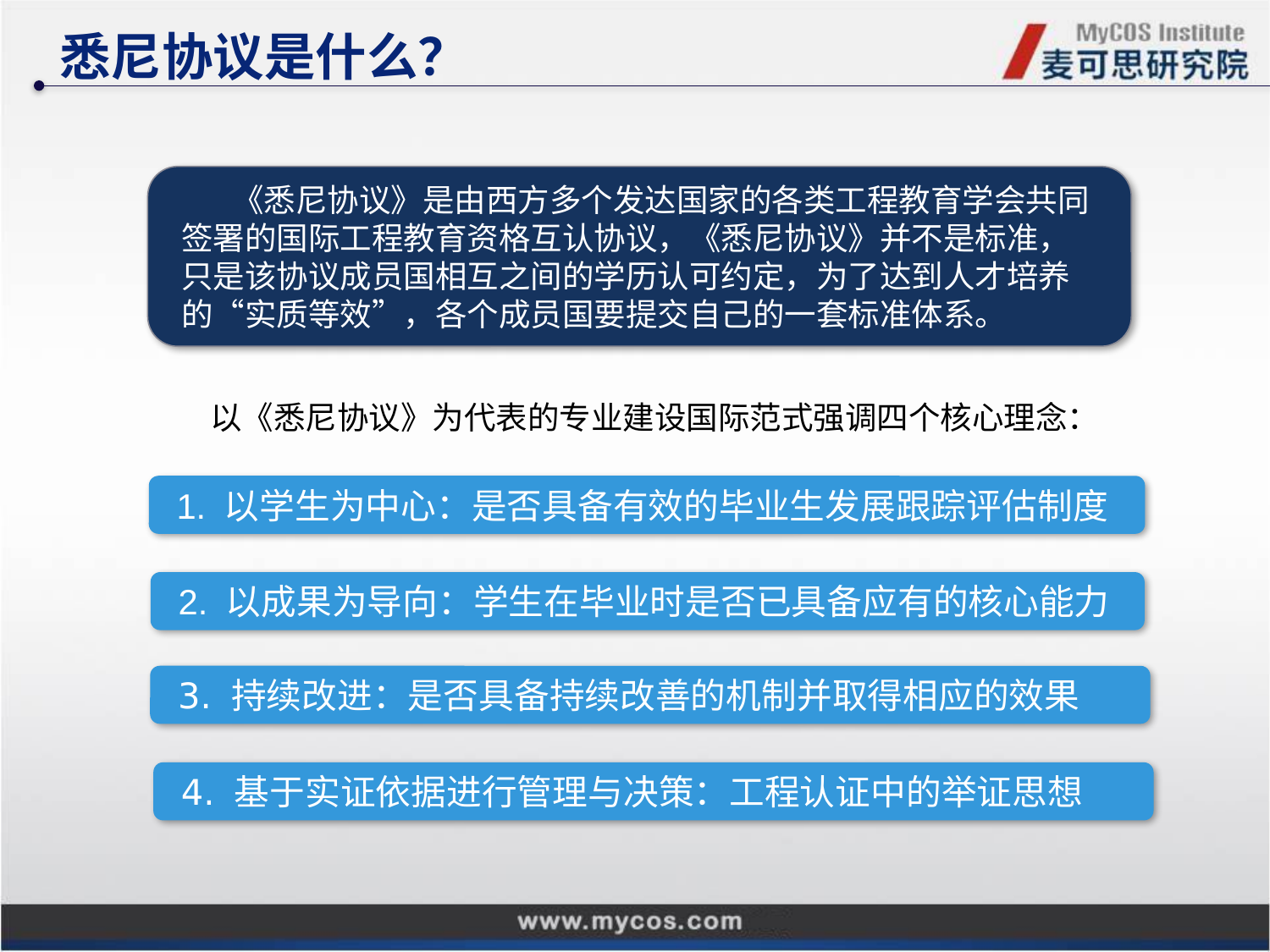

悉尼协议是什么？
      《悉尼协议》是由西方多个发达国家的各类工程教育学会共同签署的国际工程教育资格互认协议，《悉尼协议》并不是标准，只是该协议成员国相互之间的学历认可约定，为了达到人才培养的“实质等效”，各个成员国要提交自己的一套标准体系。
   以《悉尼协议》为代表的专业建设国际范式强调四个核心理念：
1. 以学生为中心：是否具备有效的毕业生发展跟踪评估制度
2. 以成果为导向：学生在毕业时是否已具备应有的核心能力
3. 持续改进：是否具备持续改善的机制并取得相应的效果
4. 基于实证依据进行管理与决策：工程认证中的举证思想